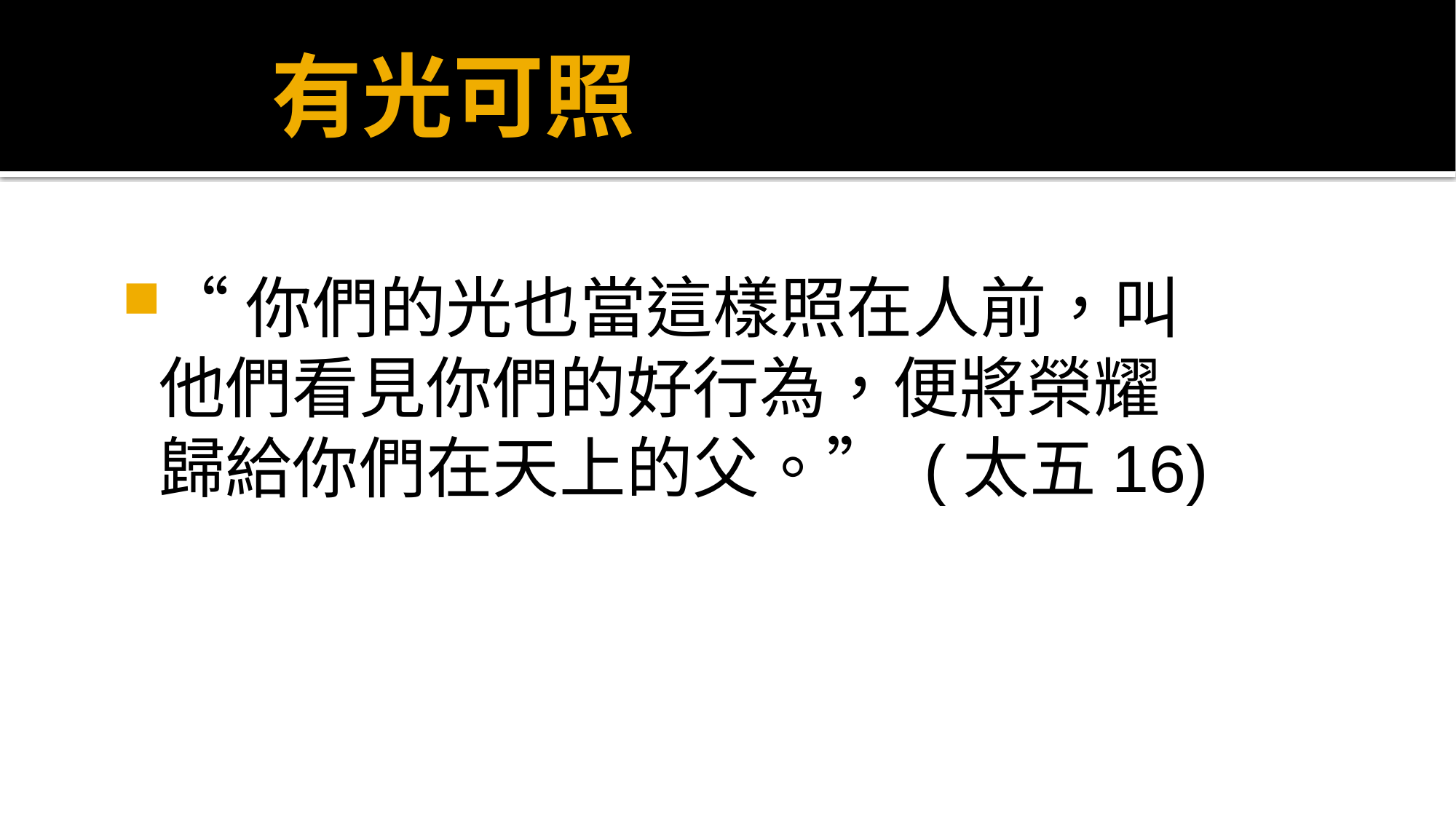

# 有光可照
“你們的光也當這樣照在人前，叫他們看見你們的好行為，便將榮耀歸給你們在天上的父。” (太五16)